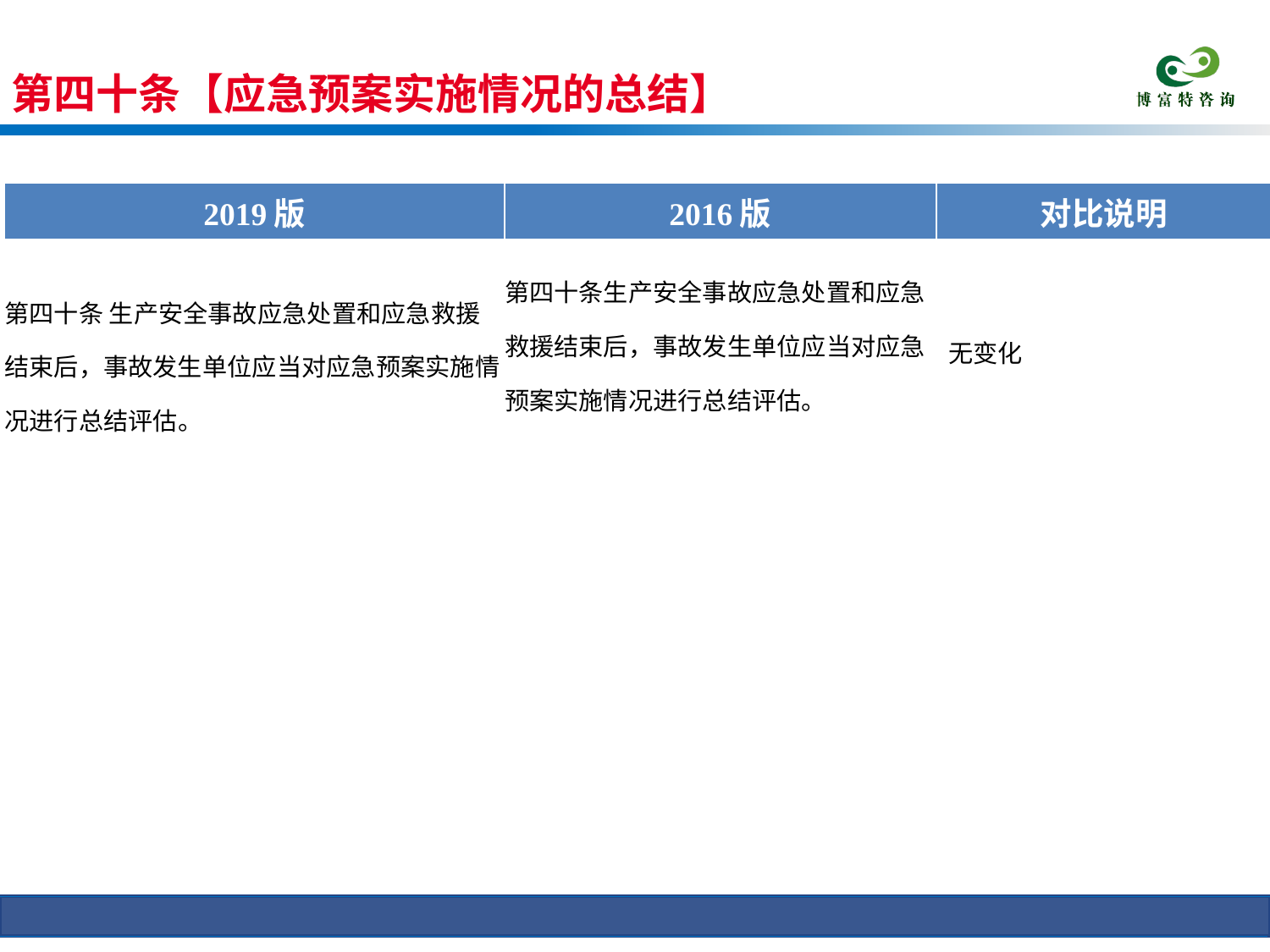

第四十条【应急预案实施情况的总结】
条文对比
| 2019版 | 2016版 | 对比说明 |
| --- | --- | --- |
| 第四十条 生产安全事故应急处置和应急救援结束后，事故发生单位应当对应急预案实施情况进行总结评估。 | 第四十条生产安全事故应急处置和应急救援结束后，事故发生单位应当对应急预案实施情况进行总结评估。 | 无变化 |